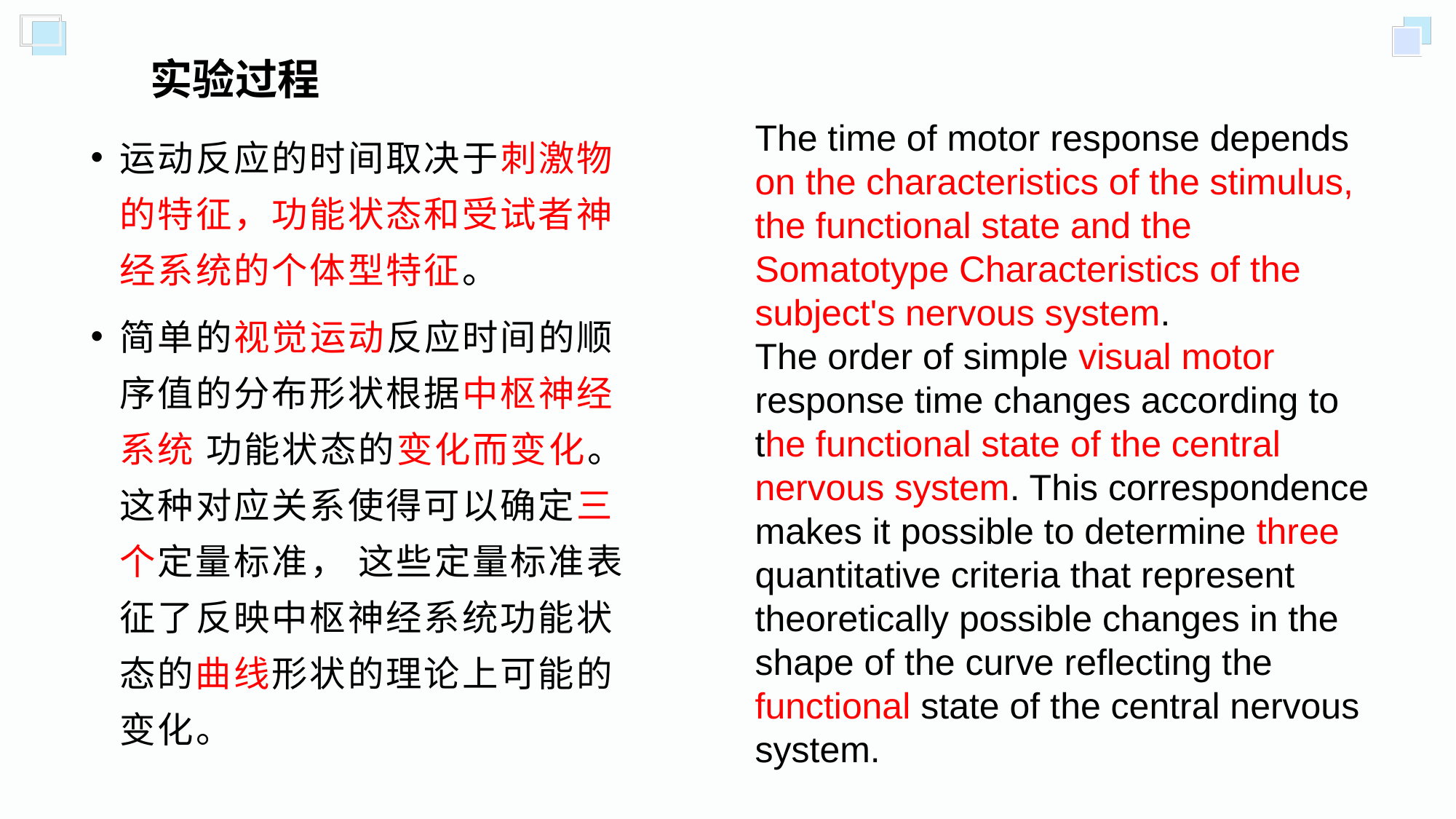

实验过程
The time of motor response depends on the characteristics of the stimulus, the functional state and the Somatotype Characteristics of the subject's nervous system.
The order of simple visual motor response time changes according to the functional state of the central nervous system. This correspondence makes it possible to determine three quantitative criteria that represent theoretically possible changes in the shape of the curve reflecting the functional state of the central nervous system.
运动反应的时间取决于刺激物的特征，功能状态和受试者神经系统的个体型特征。
简单的视觉运动反应时间的顺序值的分布形状根据中枢神经系统 功能状态的变化而变化。这种对应关系使得可以确定三个定量标准， 这些定量标准表征了反映中枢神经系统功能状态的曲线形状的理论上可能的变化。